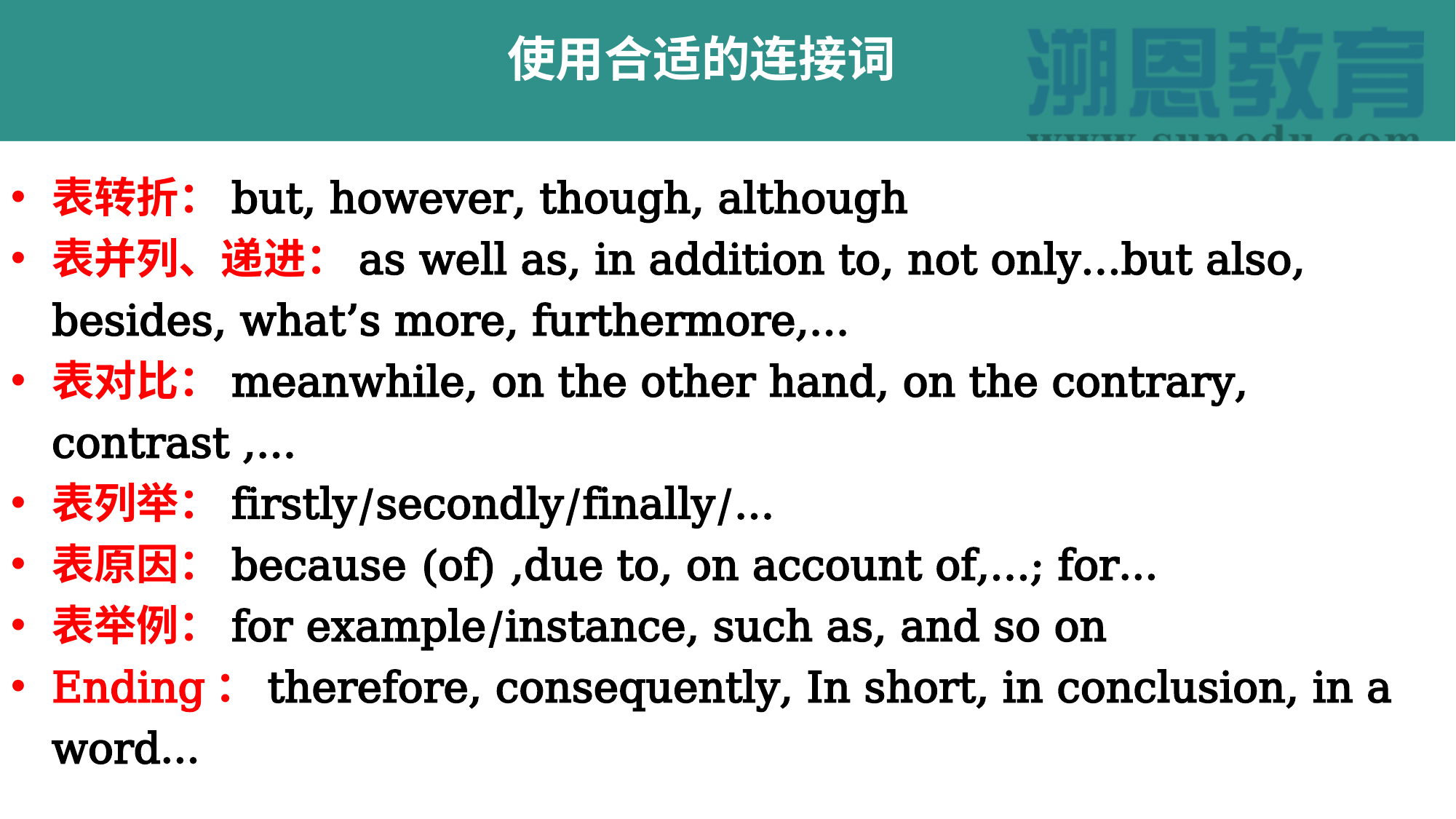

使用合适的连接词

表转折：but, however, though, although
表并列、递进：as well as, in addition to, not only...but also, besides, what’s more, furthermore,...
表对比：meanwhile, on the other hand, on the contrary, contrast ,...
表列举：firstly/secondly/finally/...
表原因：because (of) ,due to, on account of,...; for…
表举例：for example/instance, such as, and so on
Ending：therefore, consequently, In short, in conclusion, in a word…